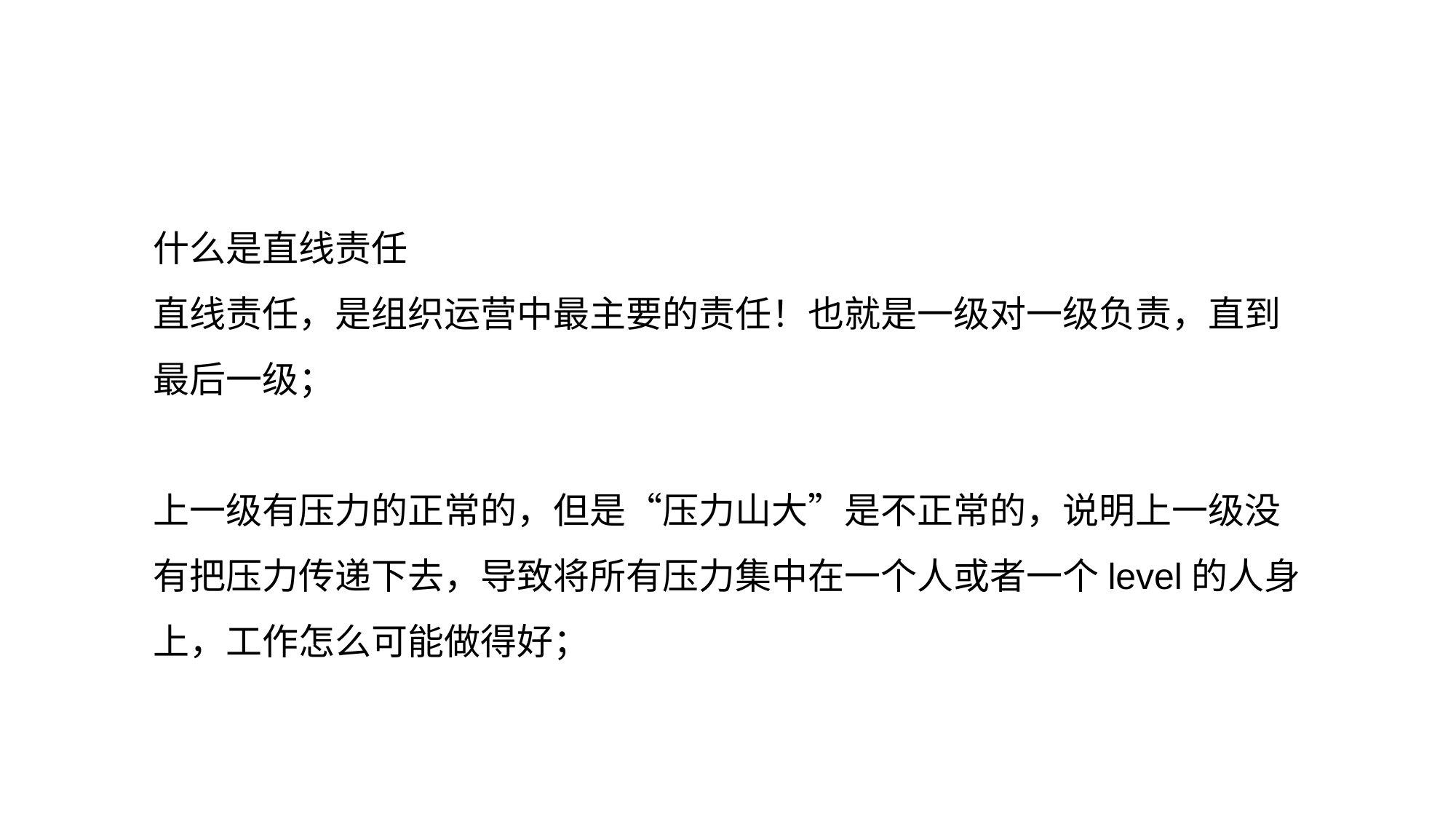

什么是直线责任
直线责任，是组织运营中最主要的责任！也就是一级对一级负责，直到最后一级；

上一级有压力的正常的，但是“压力山大”是不正常的，说明上一级没有把压力传递下去，导致将所有压力集中在一个人或者一个level的人身上，工作怎么可能做得好；